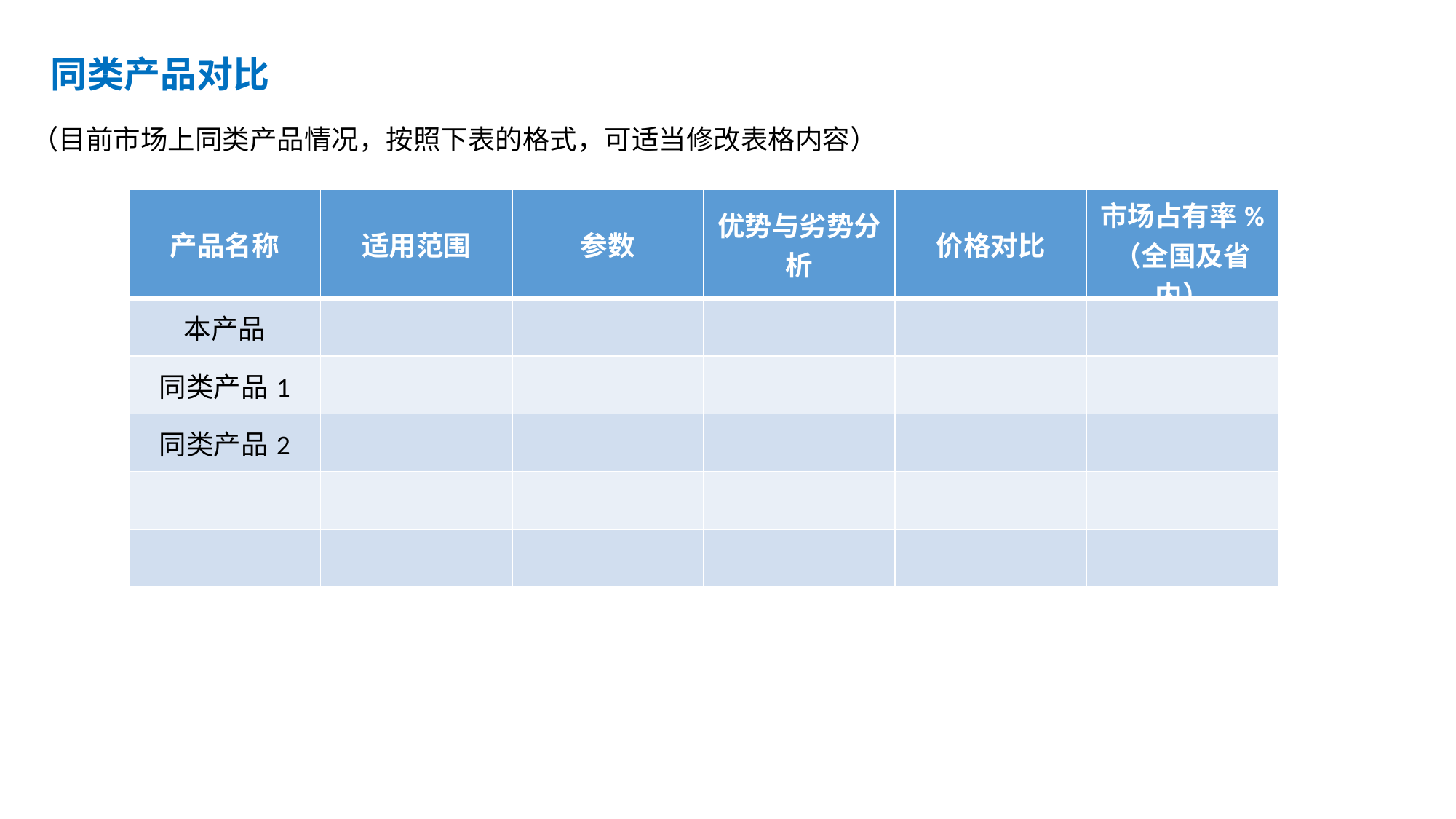

同类产品对比
（目前市场上同类产品情况，按照下表的格式，可适当修改表格内容）
| 产品名称 | 适用范围 | 参数 | 优势与劣势分析 | 价格对比 | 市场占有率% （全国及省内） |
| --- | --- | --- | --- | --- | --- |
| 本产品 |  |  |  |  |  |
| 同类产品1 |  |  |  |  |  |
| 同类产品2 |  |  |  |  |  |
|  |  |  |  |  |  |
|  |  |  |  |  |  |